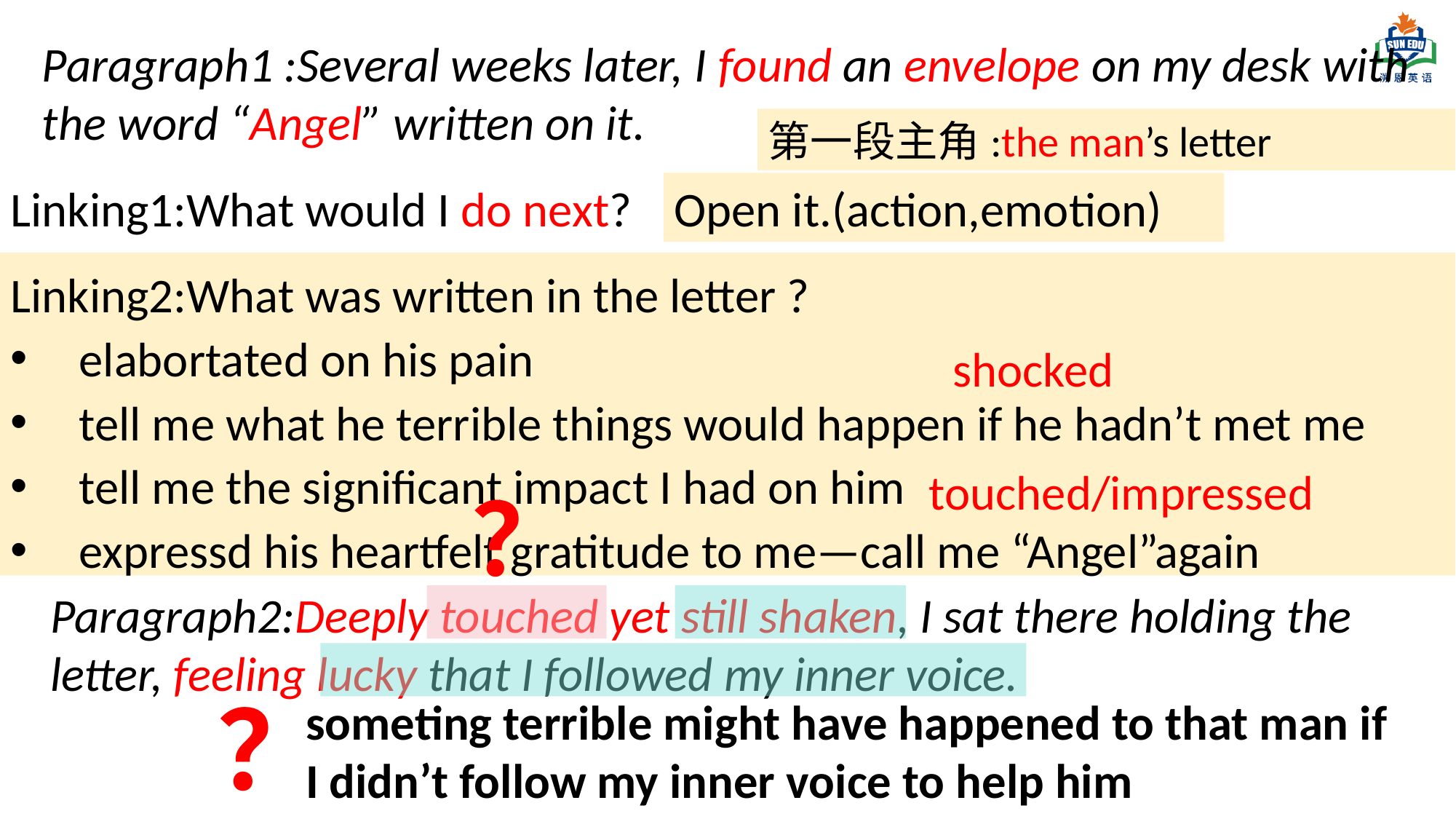

Paragraph1 :Several weeks later, I found an envelope on my desk with the word “Angel” written on it.
第一段主角:the man’s letter
Linking1:What would I do next?
Open it.(action,emotion)
Linking2:What was written in the letter ?
elabortated on his pain
tell me what he terrible things would happen if he hadn’t met me
tell me the significant impact I had on him
expressd his heartfelt gratitude to me—call me “Angel”again
shocked
touched/impressed
？
Paragraph2:Deeply touched yet still shaken, I sat there holding the letter, feeling lucky that I followed my inner voice.

？
someting terrible might have happened to that man if I didn’t follow my inner voice to help him